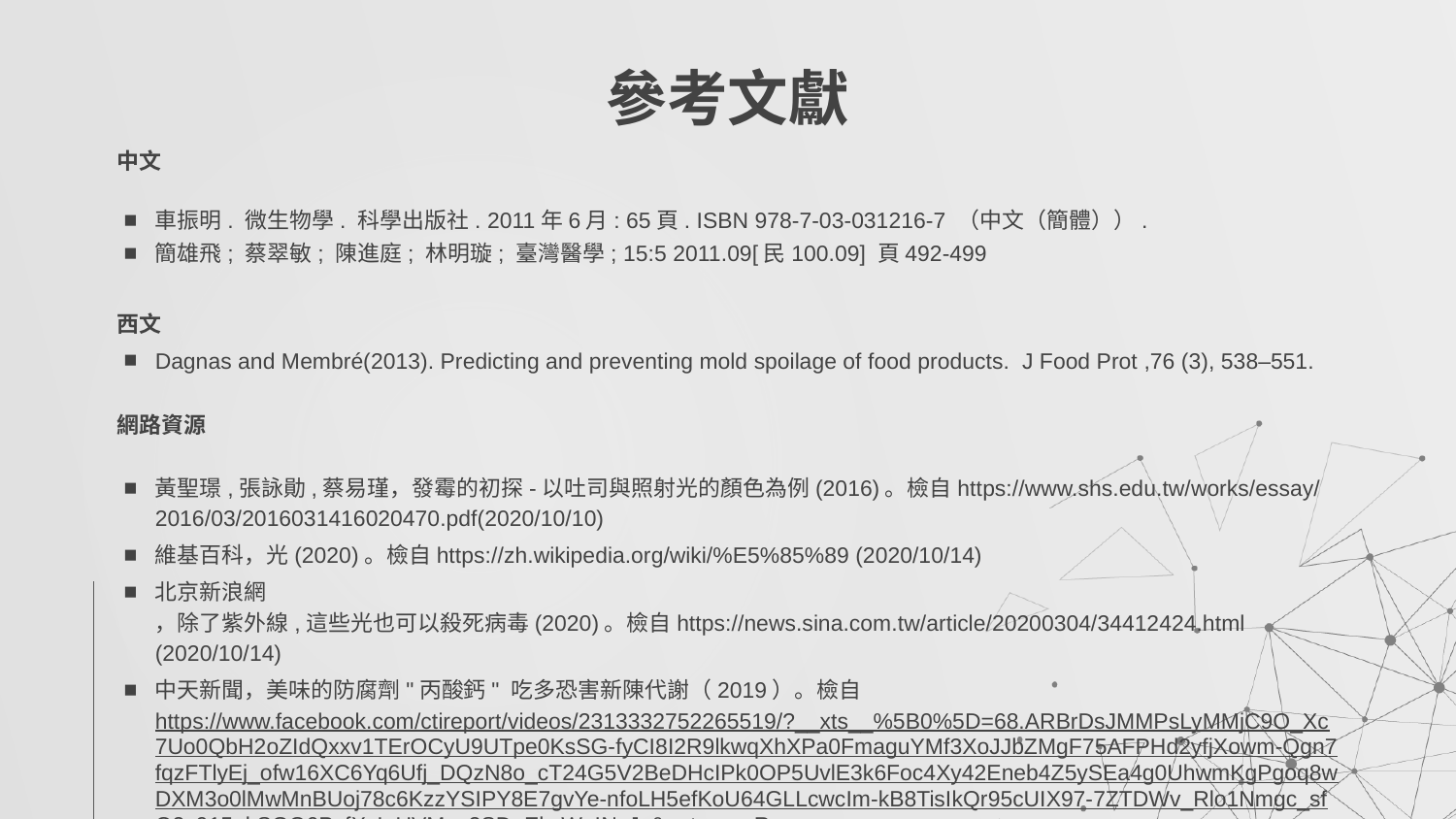

# 參考文獻
中文
車振明. 微生物學. 科學出版社. 2011年6月: 65頁. ISBN 978-7-03-031216-7 （中文（簡體）‎）.
簡雄飛; 蔡翠敏; 陳進庭; 林明璇; 臺灣醫學; 15:5 2011.09[民100.09] 頁492-499

西文
Dagnas and Membré(2013). Predicting and preventing mold spoilage of food products.  J Food Prot ,76 (3), 538–551.

網路資源
黃聖璟,張詠勛,蔡易瑾，發霉的初探-以吐司與照射光的顏色為例(2016)。檢自https://www.shs.edu.tw/works/essay/2016/03/2016031416020470.pdf(2020/10/10)
維基百科，光(2020)。檢自https://zh.wikipedia.org/wiki/%E5%85%89 (2020/10/14)
北京新浪網 ，除了紫外線,這些光也可以殺死病毒(2020)。檢自https://news.sina.com.tw/article/20200304/34412424.html (2020/10/14)
中天新聞，美味的防腐劑"丙酸鈣" 吃多恐害新陳代謝（2019）。檢自https://www.facebook.com/ctireport/videos/2313332752265519/?__xts__%5B0%5D=68.ARBrDsJMMPsLyMMjC9O_Xc7Uo0QbH2oZIdQxxv1TErOCyU9UTpe0KsSG-fyCI8I2R9lkwqXhXPa0FmaguYMf3XoJJbZMgF75AFPHd2yfjXowm-Qgn7fqzFTlyEj_ofw16XC6Yq6Ufj_DQzN8o_cT24G5V2BeDHcIPk0OP5UvlE3k6Foc4Xy42Eneb4Z5ySEa4g0UhwmKgPgoq8wDXM3o0lMwMnBUoj78c6KzzYSIPY8E7gvYe-nfoLH5efKoU64GLLcwcIm-kB8TisIkQr95cUIX97-7ZTDWv_Rlo1Nmgc_sfO2c915gkSGO0PxfXzIgUVMzq3SDoEkyW_INzJs&__tn__=-R (2020/10/14)